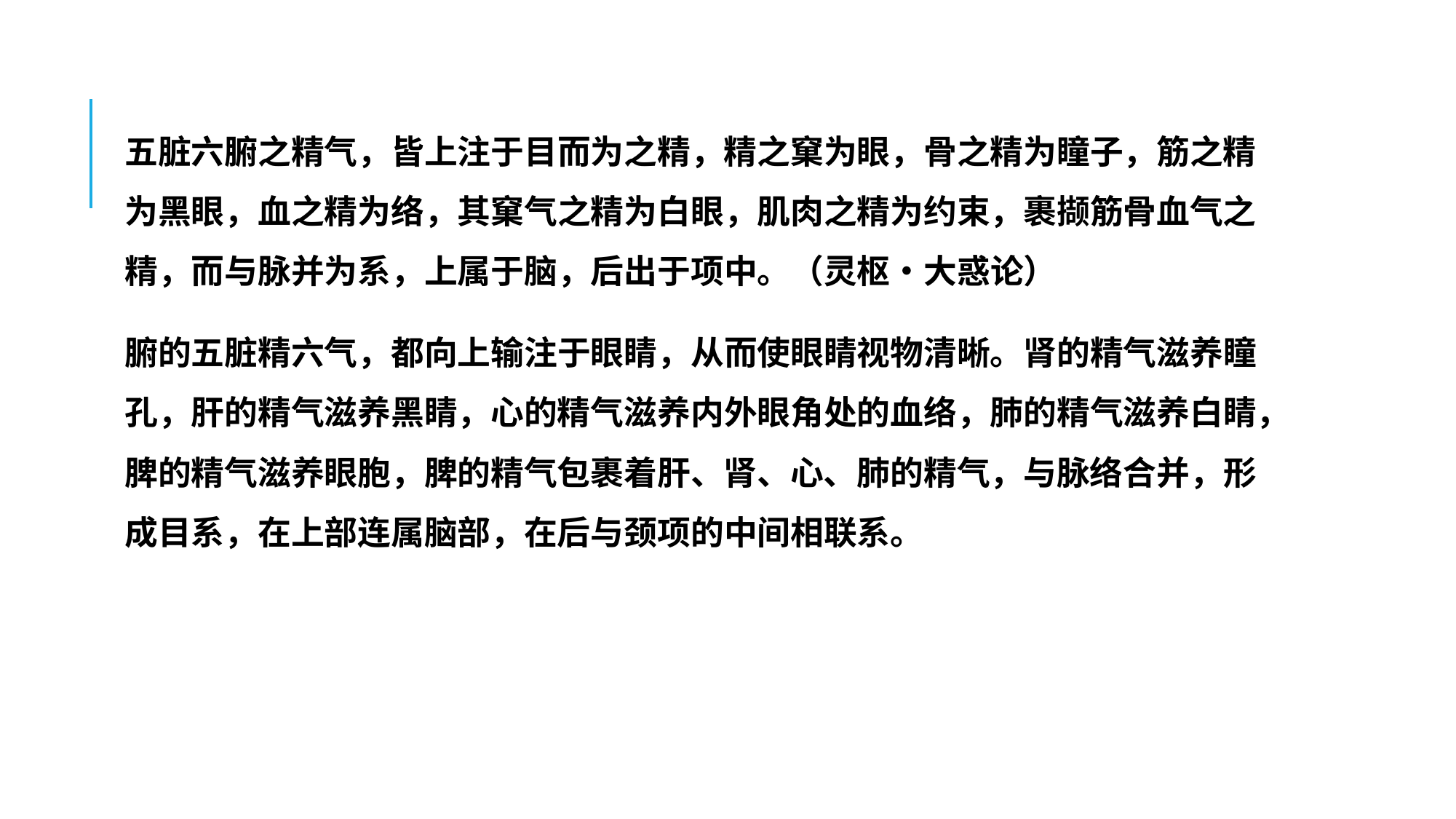

五脏六腑之精气，皆上注于目而为之精，精之窠为眼，骨之精为瞳子，筋之精为黑眼，血之精为络，其窠气之精为白眼，肌肉之精为约束，裹撷筋骨血气之精，而与脉并为系，上属于脑，后出于项中。（灵枢•大惑论）
腑的五脏精六气，都向上输注于眼睛，从而使眼睛视物清晰。肾的精气滋养瞳孔，肝的精气滋养黑睛，心的精气滋养内外眼角处的血络，肺的精气滋养白睛，脾的精气滋养眼胞，脾的精气包裹着肝、肾、心、肺的精气，与脉络合并，形成目系，在上部连属脑部，在后与颈项的中间相联系。